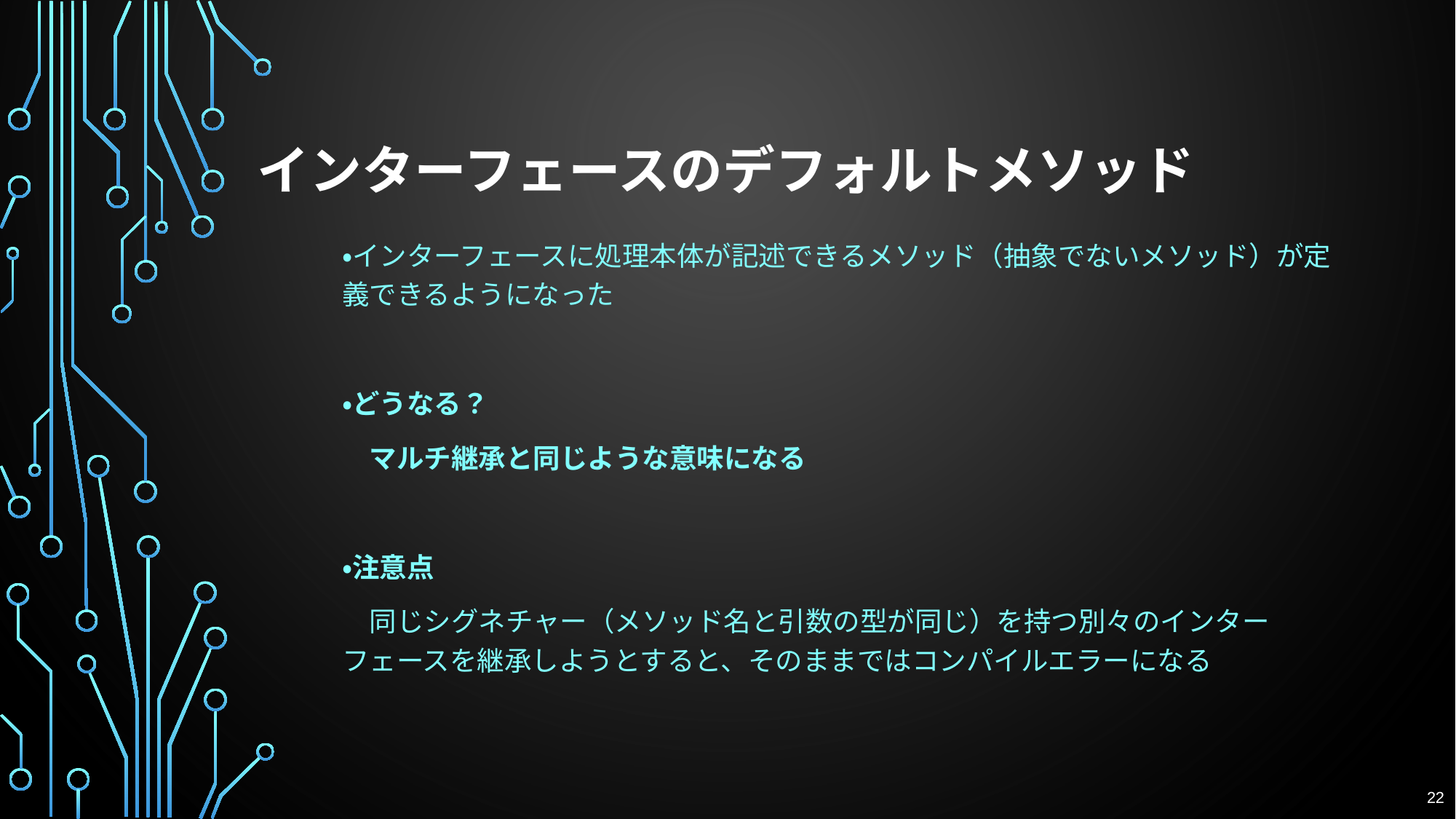

# インターフェースのデフォルトメソッド

・インターフェースに処理本体が記述できるメソッド（抽象でないメソッド）が定義できるようになった

・どうなる？
　マルチ継承と同じような意味になる

・注意点
　同じシグネチャー（メソッド名と引数の型が同じ）を持つ別々のインターフェースを継承しようとすると、そのままではコンパイルエラーになる

22